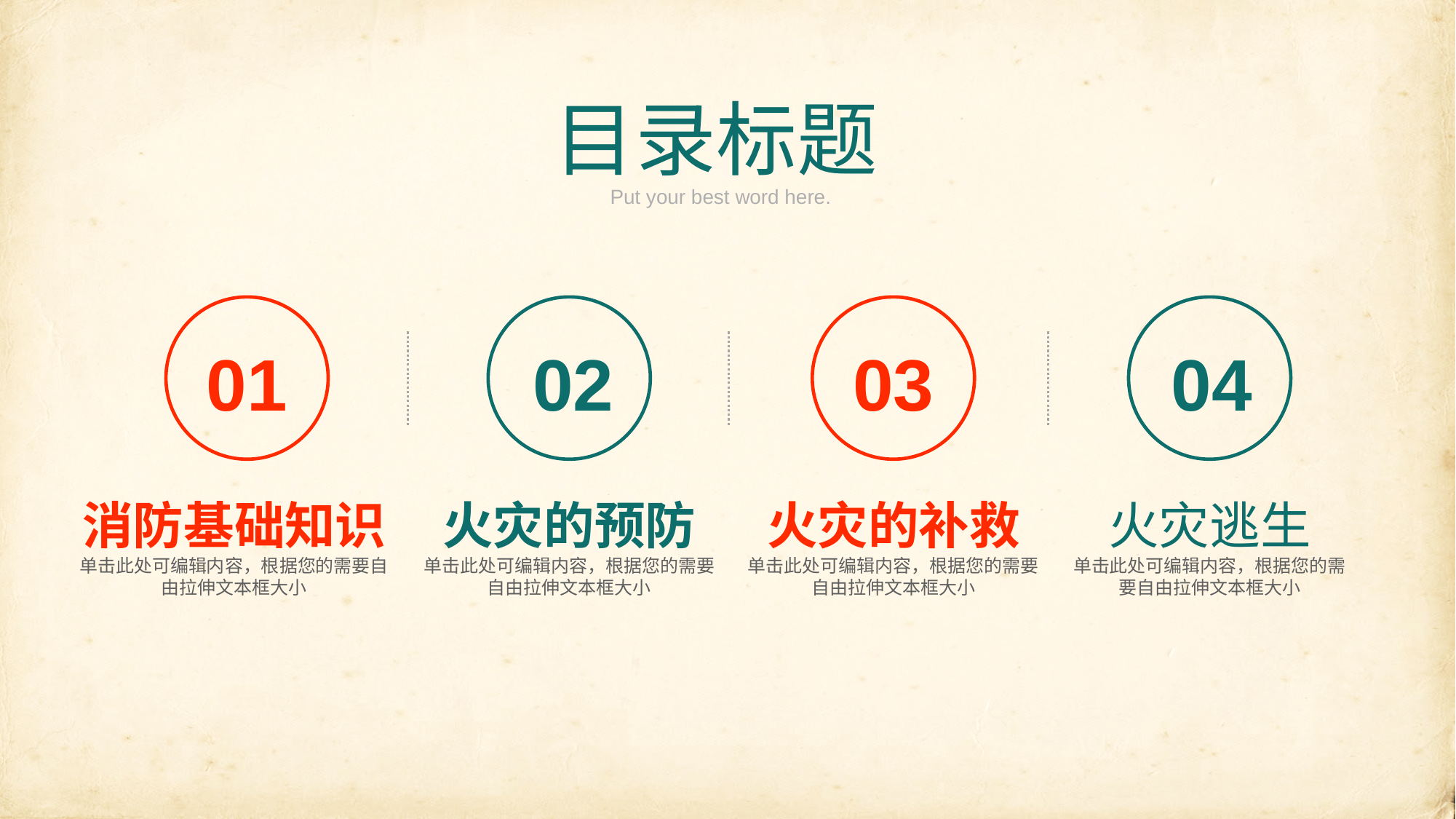

目录标题
Put your best word here.

01
02
03
04
火灾的预防
单击此处可编辑内容，根据您的需要自由拉伸文本框大小
火灾的补救
单击此处可编辑内容，根据您的需要自由拉伸文本框大小
消防基础知识单击此处可编辑内容，根据您的需要自由拉伸文本框大小
火灾逃生
单击此处可编辑内容，根据您的需要自由拉伸文本框大小